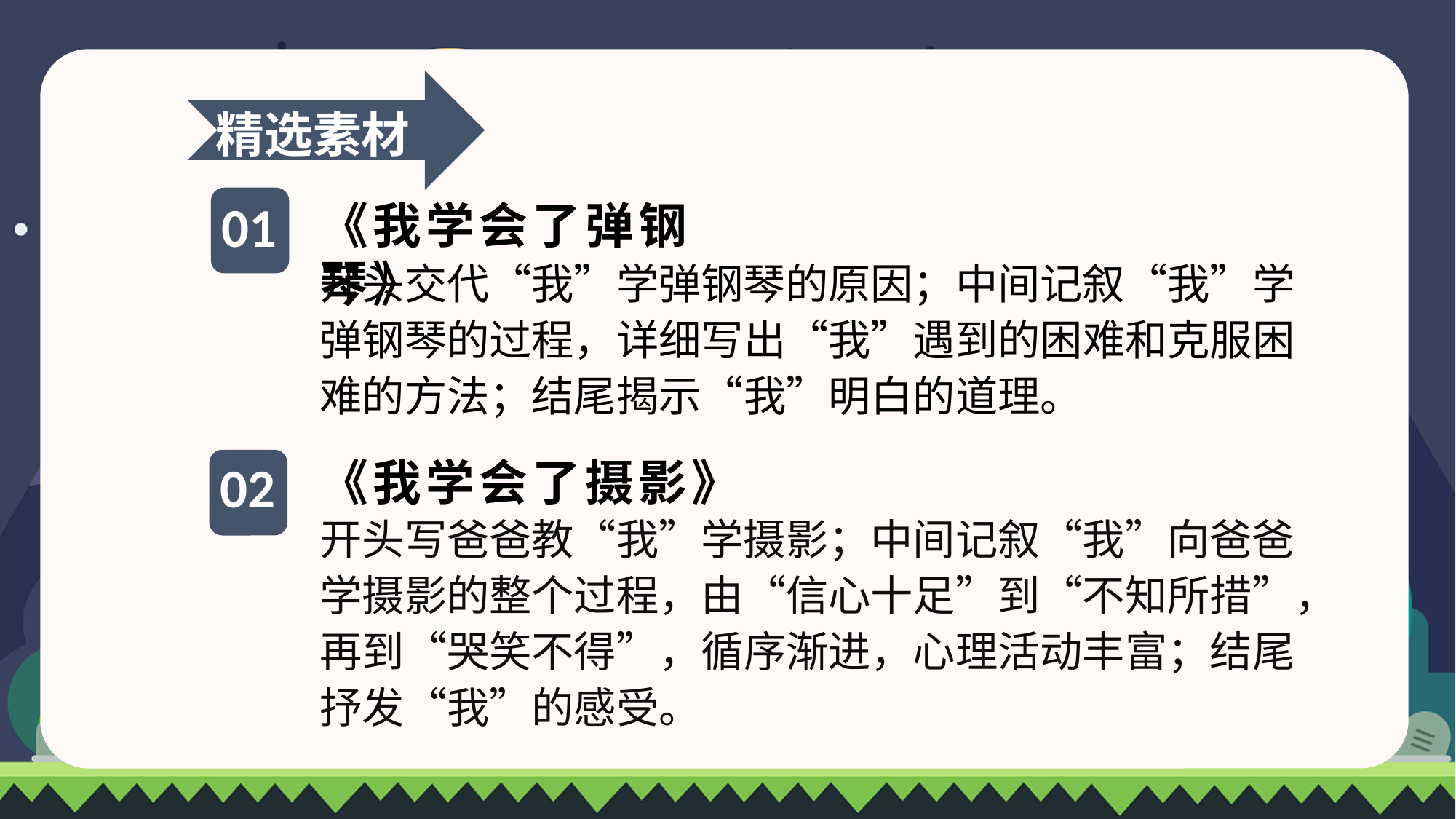

精选素材
01

《我学会了弹钢琴》
开头交代“我”学弹钢琴的原因；中间记叙“我”学弹钢琴的过程，详细写出“我”遇到的困难和克服困难的方法；结尾揭示“我”明白的道理。
《我学会了摄影》
02

开头写爸爸教“我”学摄影；中间记叙“我”向爸爸学摄影的整个过程，由“信心十足”到“不知所措”，再到“哭笑不得”，循序渐进，心理活动丰富；结尾抒发“我”的感受。